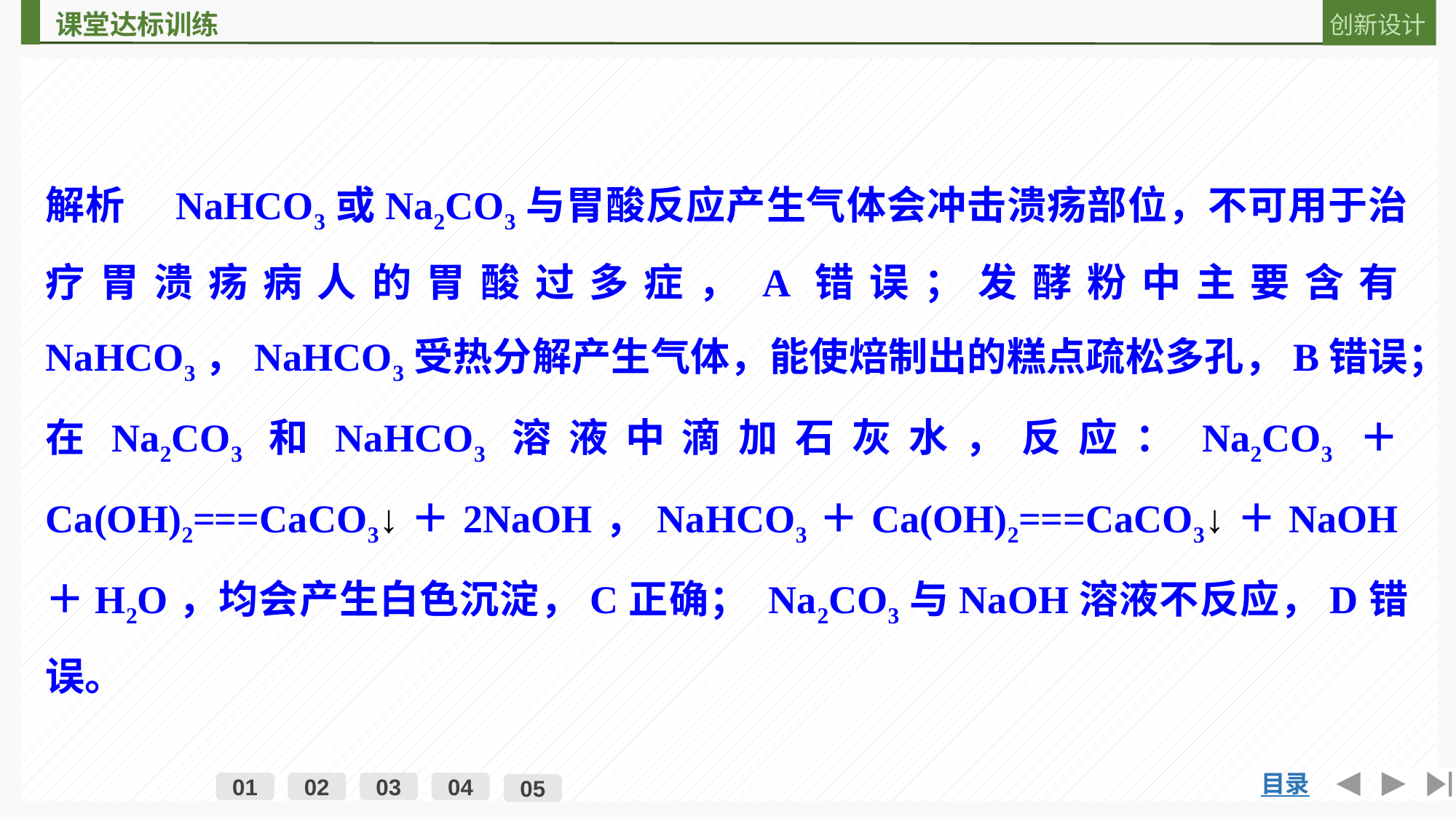

解析　NaHCO3或Na2CO3与胃酸反应产生气体会冲击溃疡部位，不可用于治疗胃溃疡病人的胃酸过多症，A错误；发酵粉中主要含有NaHCO3，NaHCO3受热分解产生气体，能使焙制出的糕点疏松多孔，B错误；在Na2CO3和NaHCO3溶液中滴加石灰水，反应：Na2CO3＋Ca(OH)2===CaCO3↓＋2NaOH，NaHCO3＋Ca(OH)2===CaCO3↓＋NaOH＋H2O，均会产生白色沉淀，C正确； Na2CO3与NaOH溶液不反应，D错误。